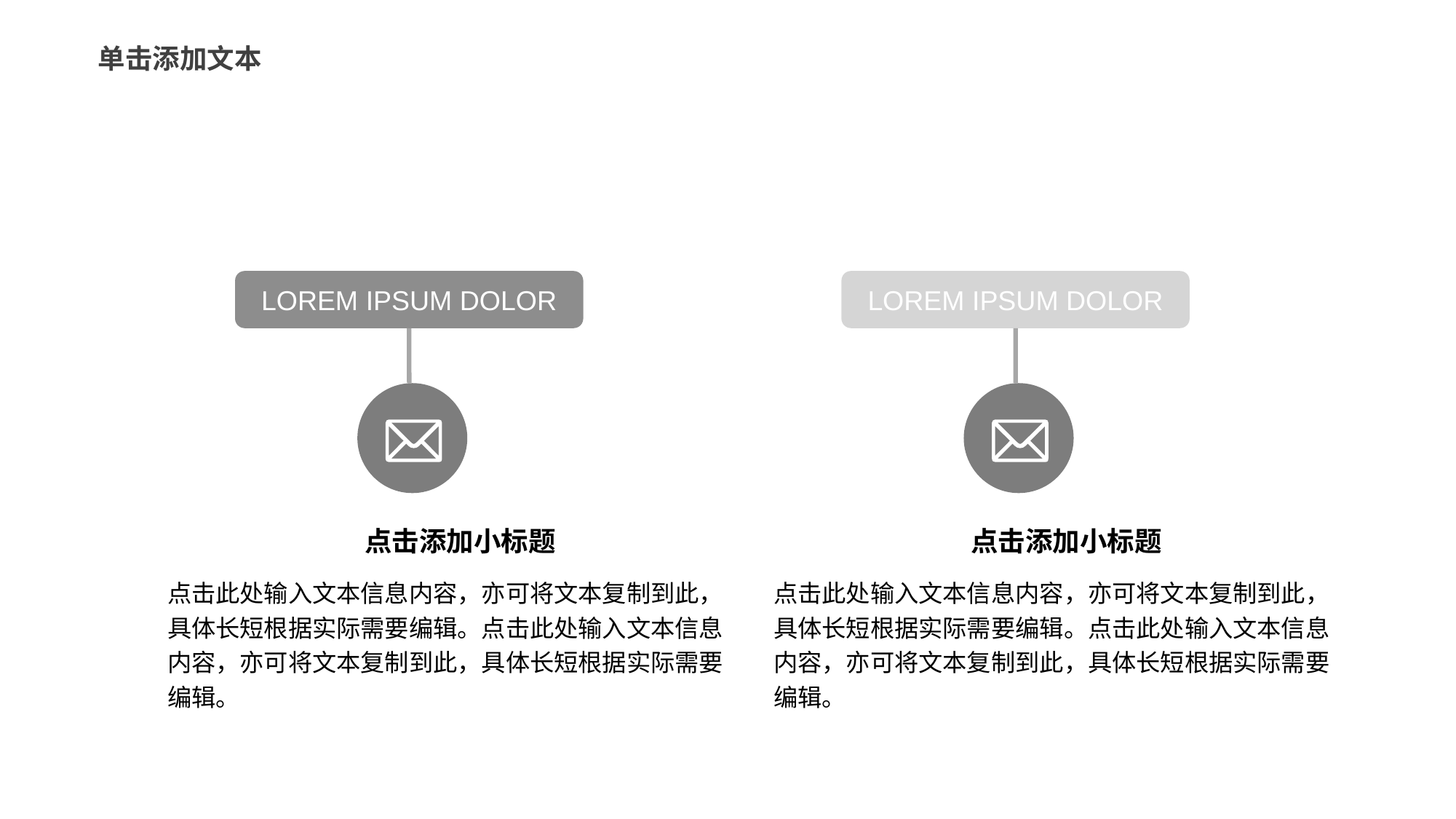

单击添加文本
LOREM IPSUM DOLOR
LOREM IPSUM DOLOR

点击添加小标题
点击添加小标题
点击此处输入文本信息内容，亦可将文本复制到此，具体长短根据实际需要编辑。点击此处输入文本信息内容，亦可将文本复制到此，具体长短根据实际需要编辑。
点击此处输入文本信息内容，亦可将文本复制到此，具体长短根据实际需要编辑。点击此处输入文本信息内容，亦可将文本复制到此，具体长短根据实际需要编辑。